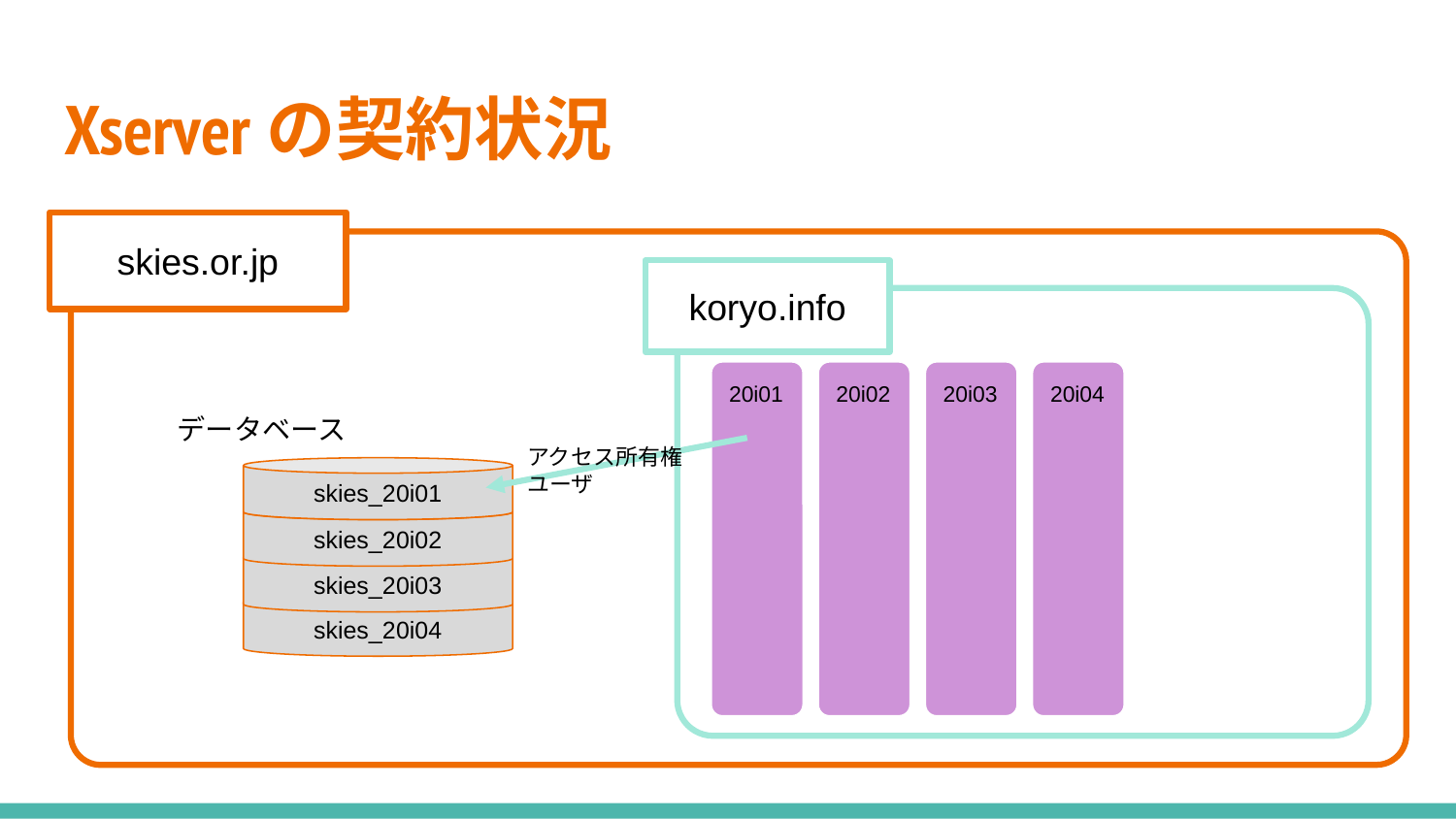

# Xserverの契約状況
skies.or.jp

koryo.info

20i01
20i02
20i03
20i04
データベース
アクセス所有権
ユーザ
skies_20i01
skies_20i02
skies_20i03
skies_20i04